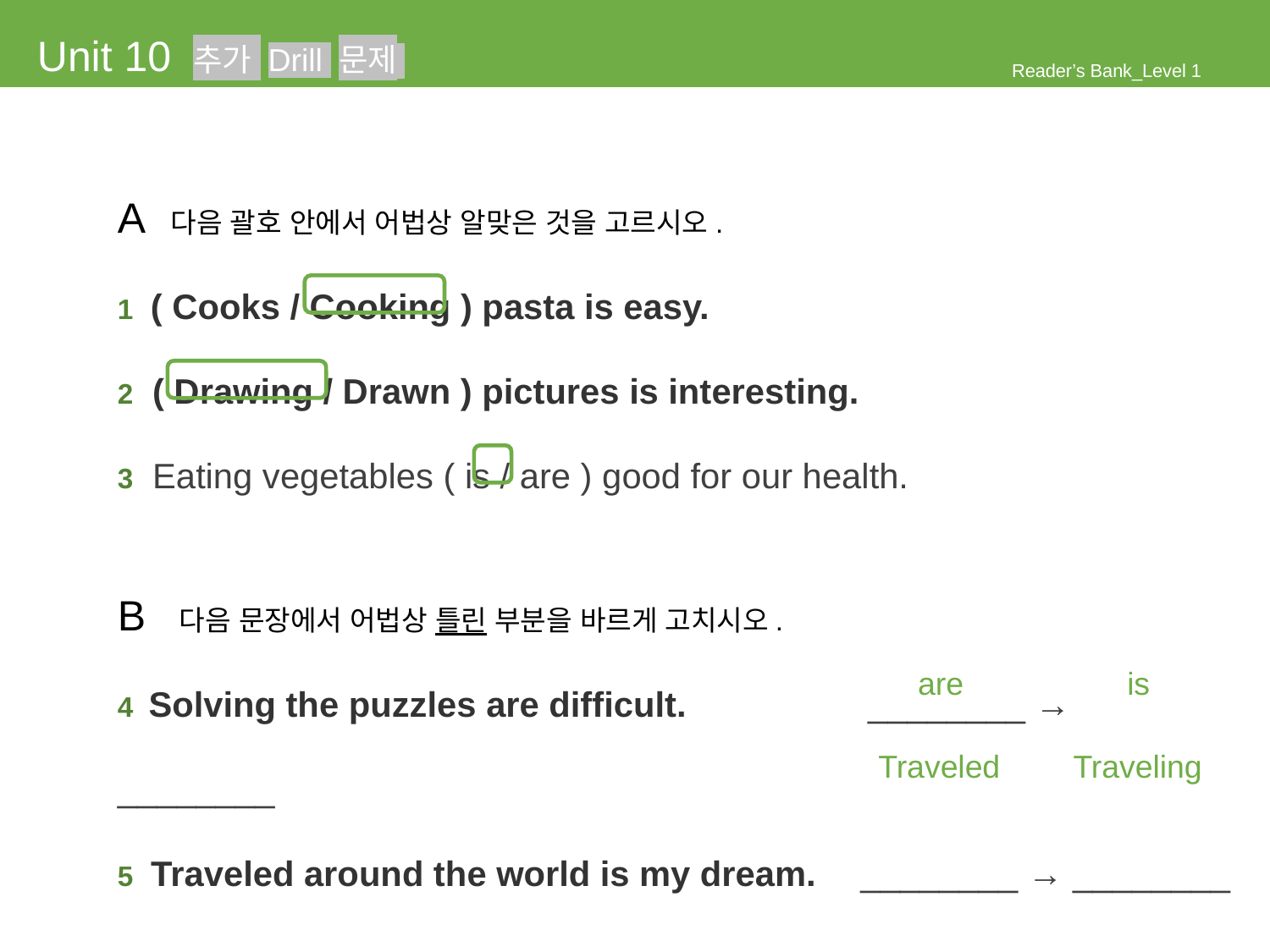

# Unit 10 추가 Drill 문제
Reader’s Bank_Level 1

A  다음 괄호 안에서 어법상 알맞은 것을 고르시오.
1  ( Cooks / Cooking ) pasta is easy.
2  ( Drawing / Drawn ) pictures is interesting.
3  Eating vegetables ( is / are ) good for our health.

B  다음 문장에서 어법상 틀린 부분을 바르게 고치시오.
4  Solving the puzzles are difficult.	             ________ → ________
5  Traveled around the world is my dream.     ________ → ________

are
is
Traveled
Traveling